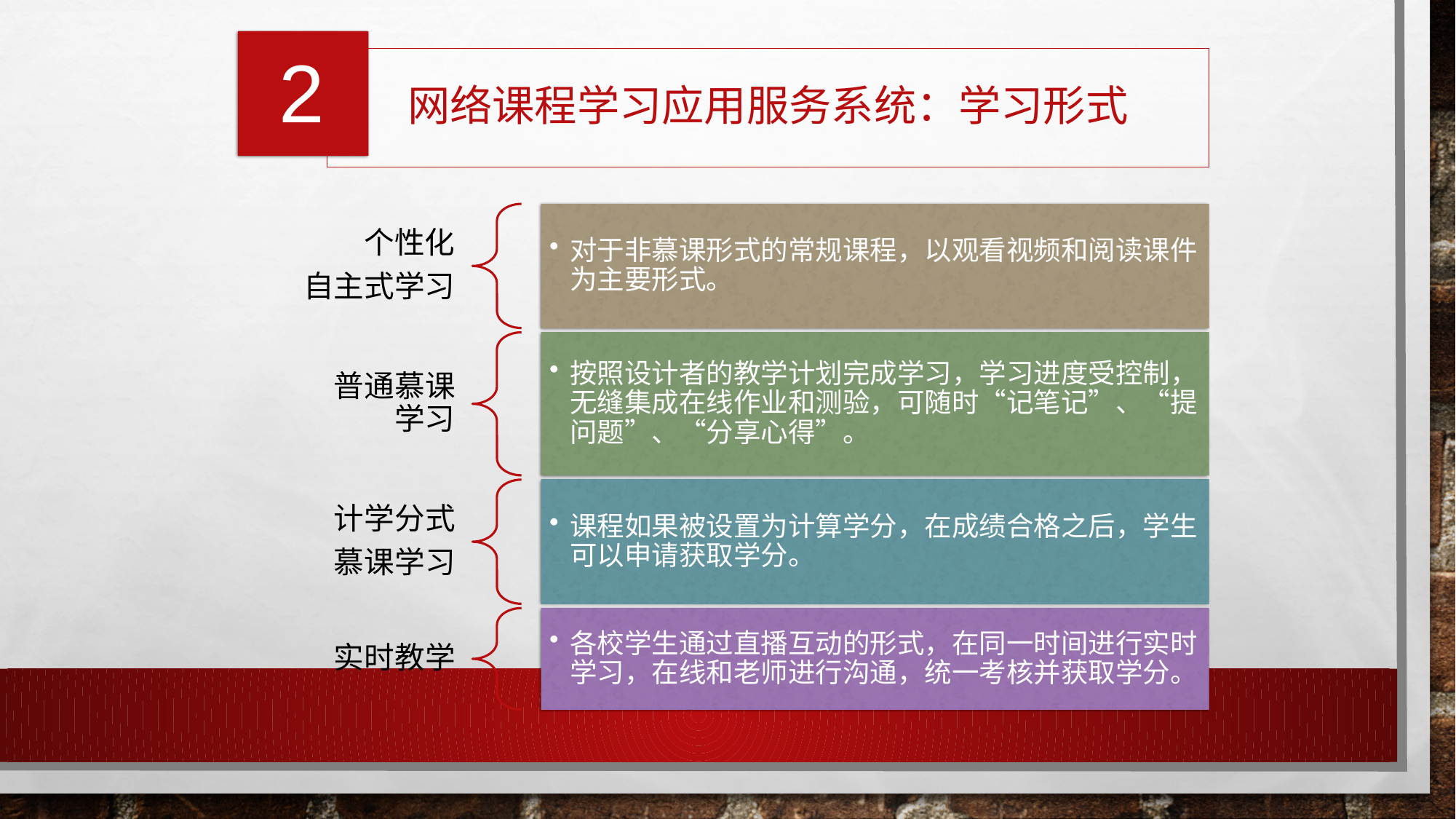

网络课程学习应用服务系统：学习形式
2
#
个性化
自主式学习
对于非慕课形式的常规课程，以观看视频和阅读课件为主要形式。
普通慕课
学习
按照设计者的教学计划完成学习，学习进度受控制，无缝集成在线作业和测验，可随时“记笔记”、“提问题”、“分享心得”。
计学分式
慕课学习
课程如果被设置为计算学分，在成绩合格之后，学生可以申请获取学分。
实时教学
各校学生通过直播互动的形式，在同一时间进行实时学习，在线和老师进行沟通，统一考核并获取学分。